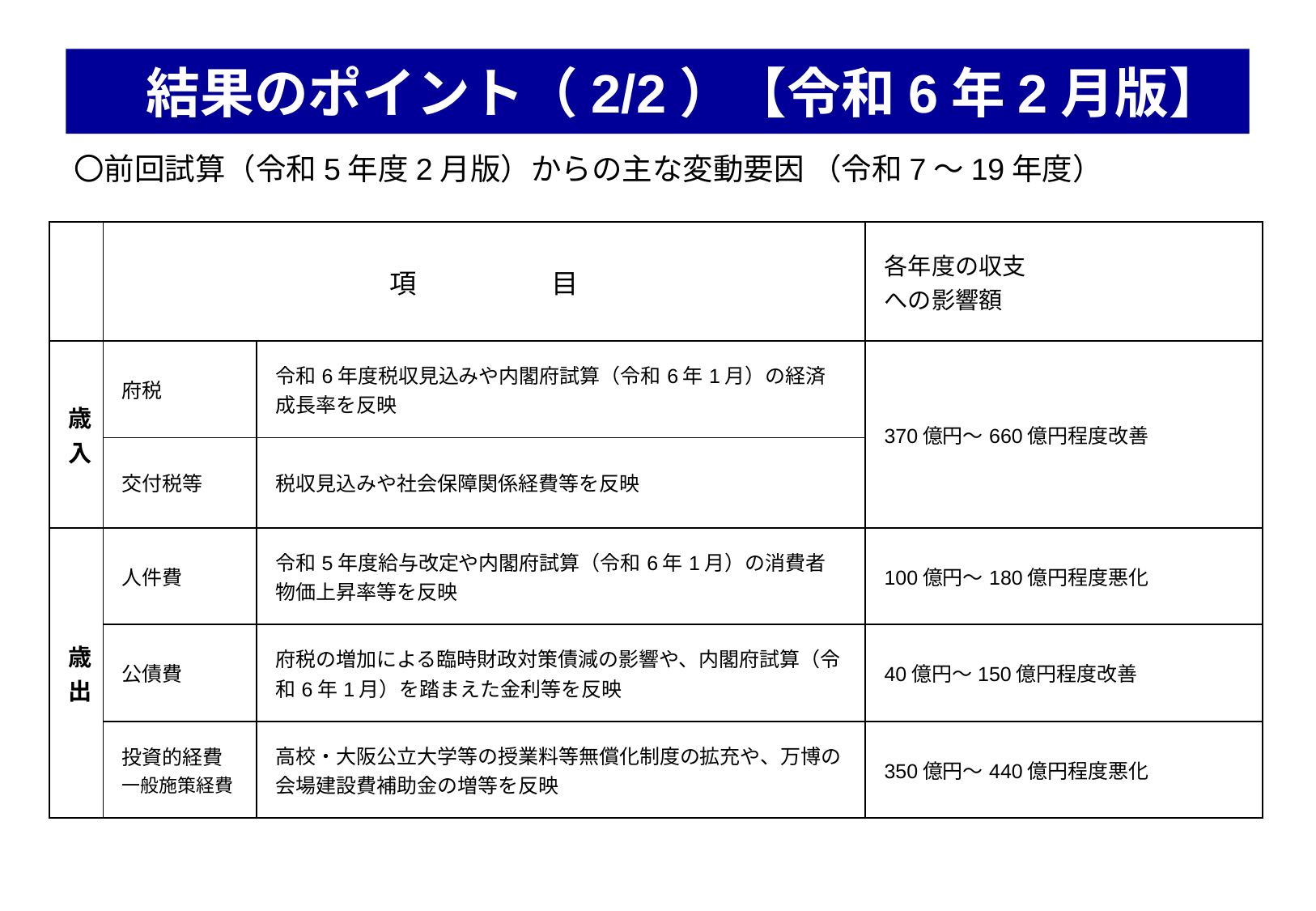

# 結果のポイント（2/2）【令和6年2月版】
〇前回試算（令和5年度2月版）からの主な変動要因 （令和7～19年度）
|  | 項　　　　　目 |  | 各年度の収支 への影響額 |
| --- | --- | --- | --- |
| 歳入 | 府税 | 令和6年度税収見込みや内閣府試算（令和6年1月）の経済成長率を反映 | 370億円～660億円程度改善 |
|  | 交付税等 | 税収見込みや社会保障関係経費等を反映 |  |
| 歳出 | 人件費 | 令和5年度給与改定や内閣府試算（令和6年1月）の消費者物価上昇率等を反映 | 100億円～180億円程度悪化 |
|  | 公債費 | 府税の増加による臨時財政対策債減の影響や、内閣府試算（令和6年1月）を踏まえた金利等を反映 | 40億円～150億円程度改善 |
|  | 投資的経費 一般施策経費 | 高校・大阪公立大学等の授業料等無償化制度の拡充や、万博の会場建設費補助金の増等を反映 | 350億円～440億円程度悪化 |